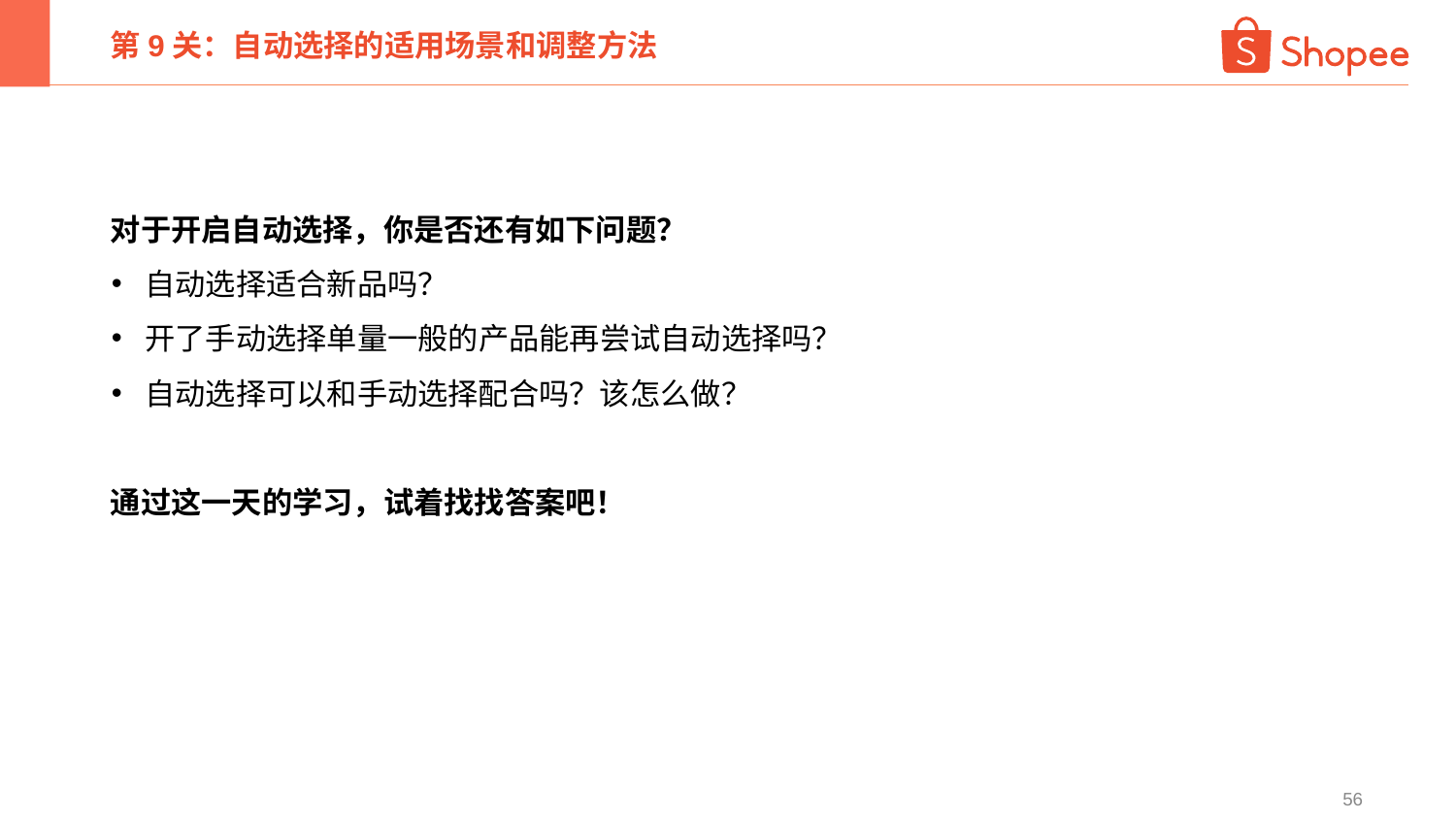

第9关：自动选择的适用场景和调整方法

对于开启自动选择，你是否还有如下问题？
自动选择适合新品吗？
开了手动选择单量一般的产品能再尝试自动选择吗？
自动选择可以和手动选择配合吗？该怎么做？

通过这一天的学习，试着找找答案吧！

56